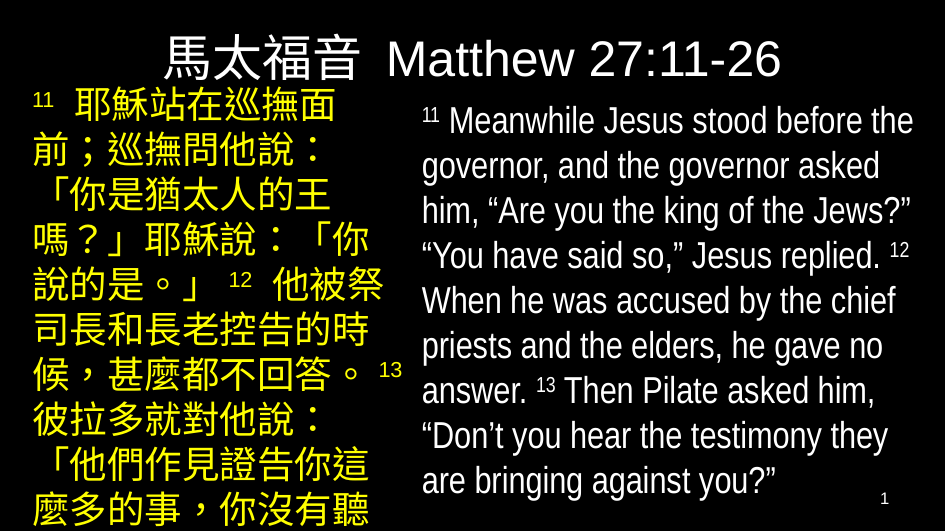

# 馬太福音 Matthew 27:11-26
11 耶穌站在巡撫面前；巡撫問他說：「你是猶太人的王嗎？」耶穌說：「你說的是。」12 他被祭司長和長老控告的時候，甚麼都不回答。13 彼拉多就對他說：「他們作見證告你這麼多的事，你沒有聽見嗎？」
11 Meanwhile Jesus stood before the governor, and the governor asked him, “Are you the king of the Jews?” “You have said so,” Jesus replied. 12 When he was accused by the chief priests and the elders, he gave no answer. 13 Then Pilate asked him, “Don’t you hear the testimony they are bringing against you?”
1